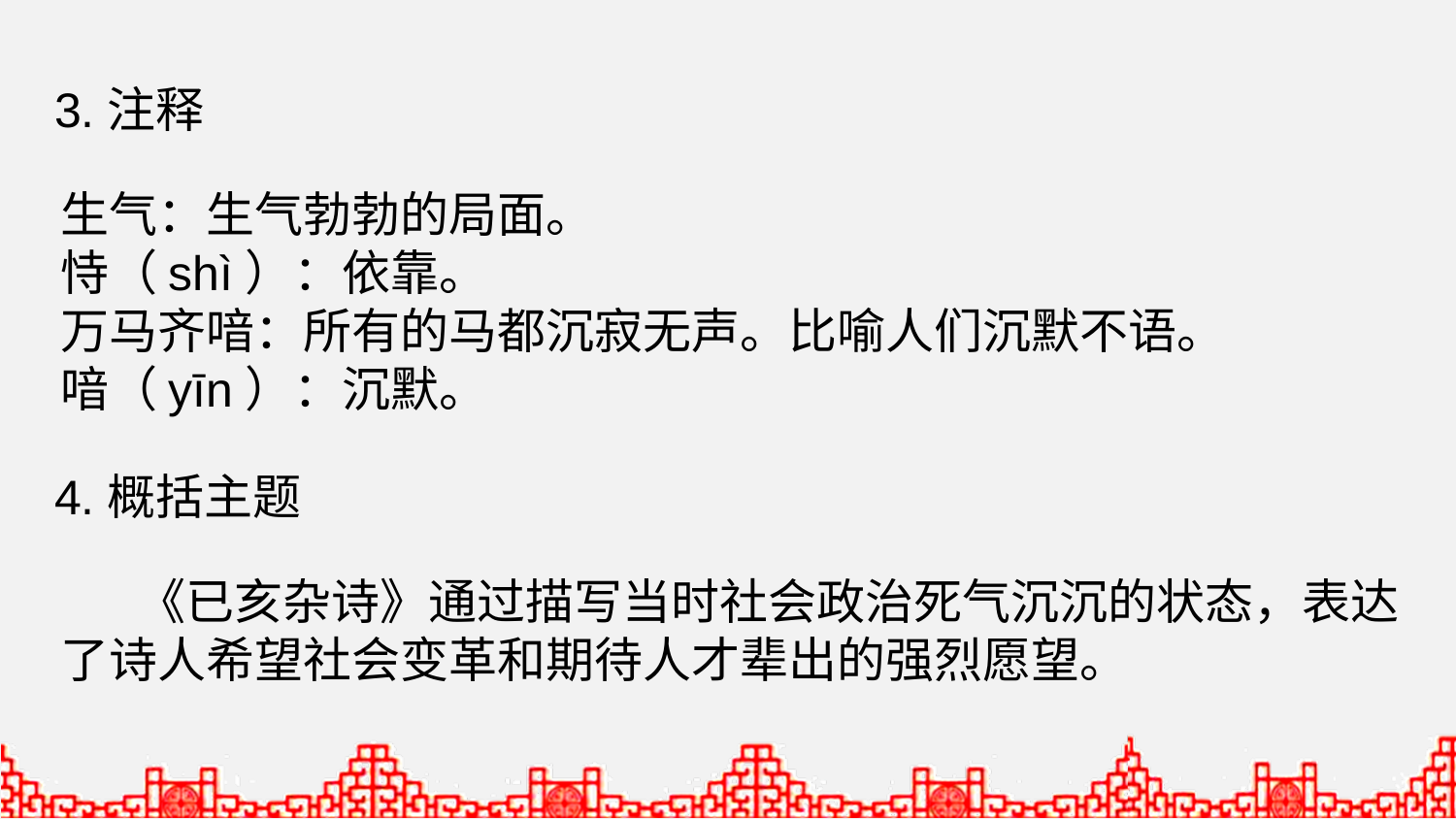

3.注释
生气：生气勃勃的局面。
恃（shì）：依靠。
万马齐喑：所有的马都沉寂无声。比喻人们沉默不语。
喑（yīn）：沉默。
4.概括主题
      《已亥杂诗》通过描写当时社会政治死气沉沉的状态，表达了诗人希望社会变革和期待人才辈出的强烈愿望。